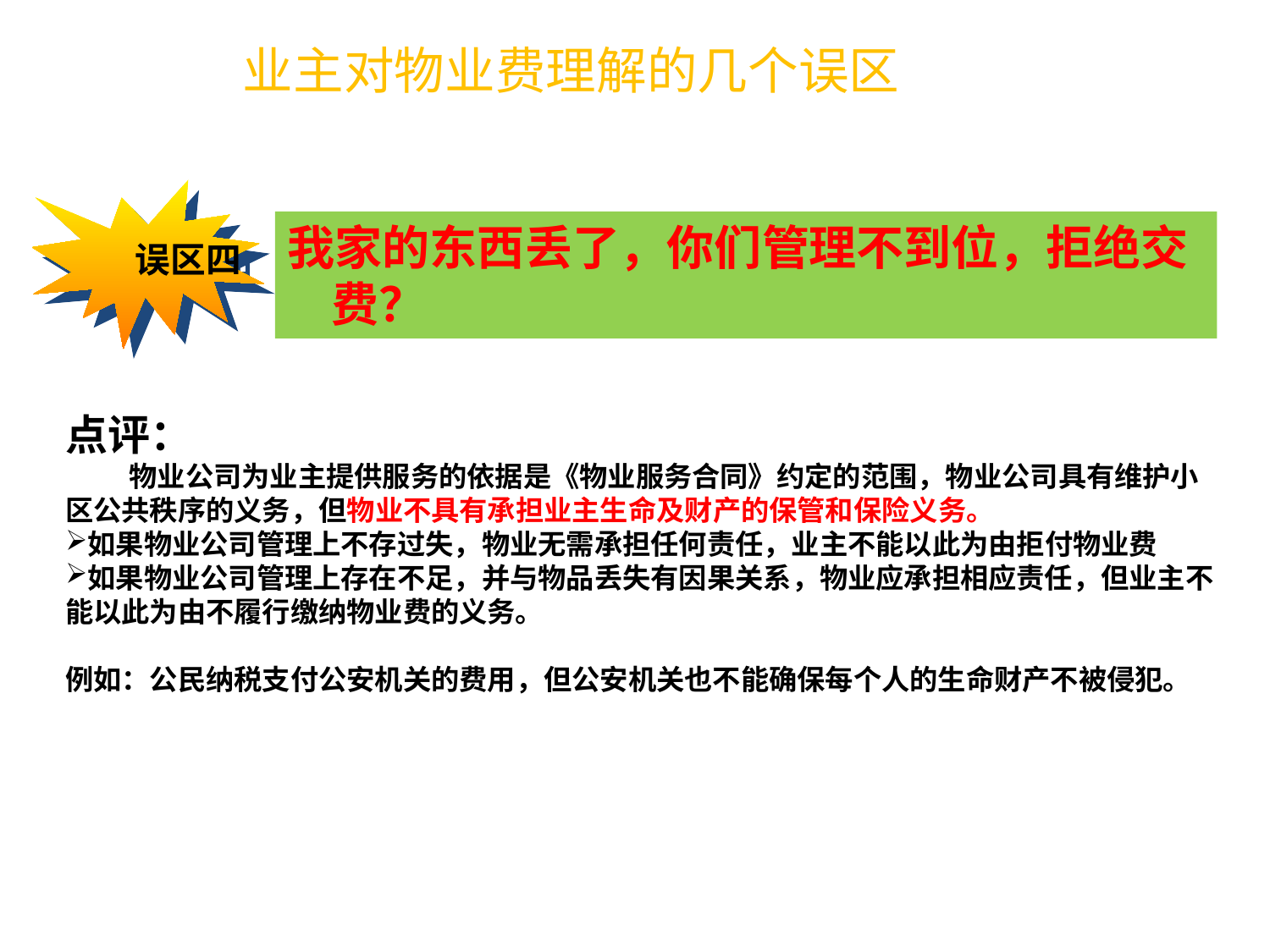

# 业主对物业费理解的几个误区
    误区四
我家的东西丢了，你们管理不到位，拒绝交费？
点评：
         物业公司为业主提供服务的依据是《物业服务合同》约定的范围，物业公司具有维护小区公共秩序的义务，但物业不具有承担业主生命及财产的保管和保险义务。
如果物业公司管理上不存过失，物业无需承担任何责任，业主不能以此为由拒付物业费
如果物业公司管理上存在不足，并与物品丢失有因果关系，物业应承担相应责任，但业主不能以此为由不履行缴纳物业费的义务。

例如：公民纳税支付公安机关的费用，但公安机关也不能确保每个人的生命财产不被侵犯。